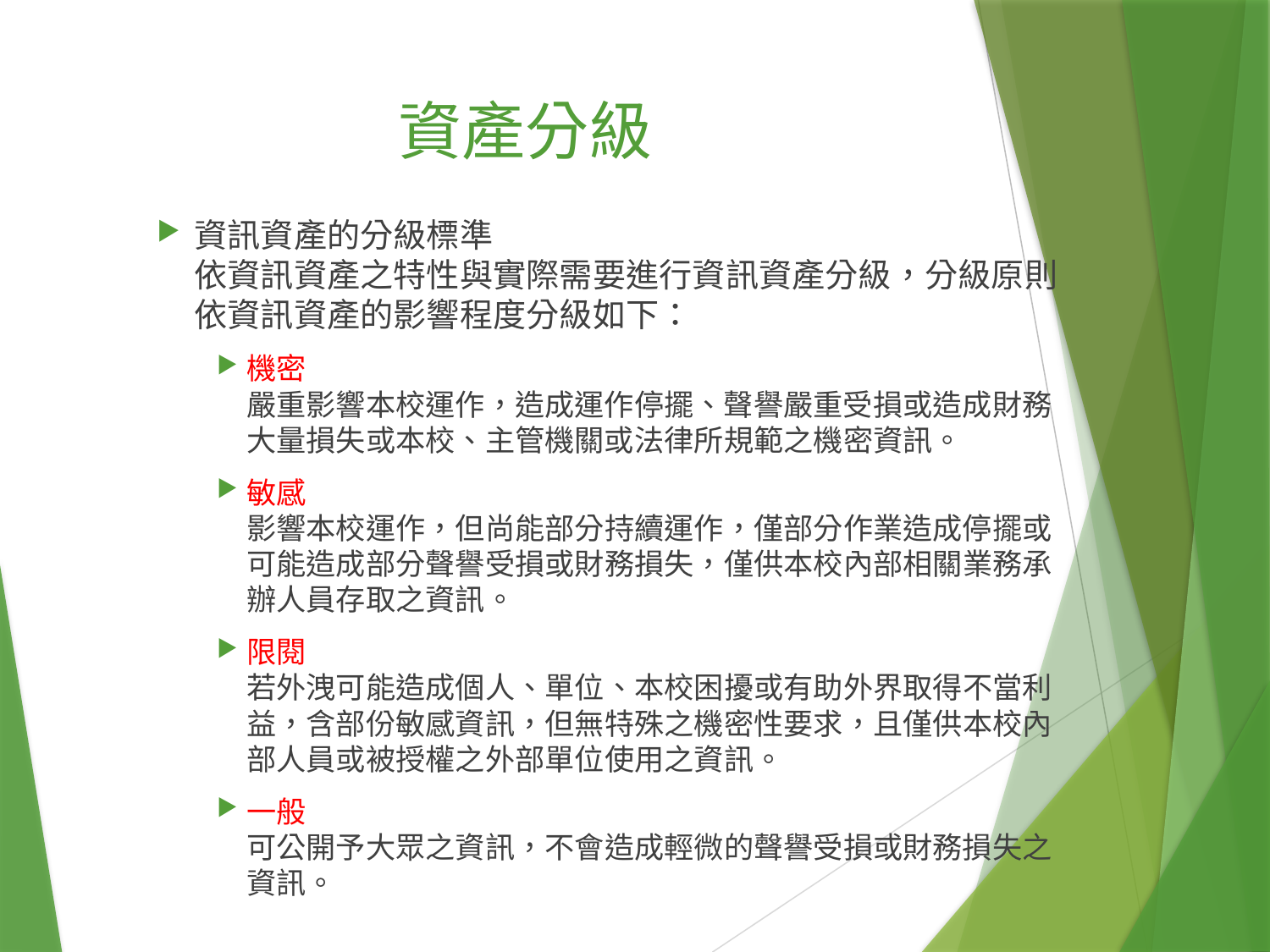

# 資產分級
資訊資產的分級標準
依資訊資產之特性與實際需要進行資訊資產分級，分級原則依資訊資產的影響程度分級如下：
機密
嚴重影響本校運作，造成運作停擺、聲譽嚴重受損或造成財務大量損失或本校、主管機關或法律所規範之機密資訊。
敏感
影響本校運作，但尚能部分持續運作，僅部分作業造成停擺或可能造成部分聲譽受損或財務損失，僅供本校內部相關業務承辦人員存取之資訊。
限閱
若外洩可能造成個人、單位、本校困擾或有助外界取得不當利益，含部份敏感資訊，但無特殊之機密性要求，且僅供本校內部人員或被授權之外部單位使用之資訊。
一般
可公開予大眾之資訊，不會造成輕微的聲譽受損或財務損失之資訊。